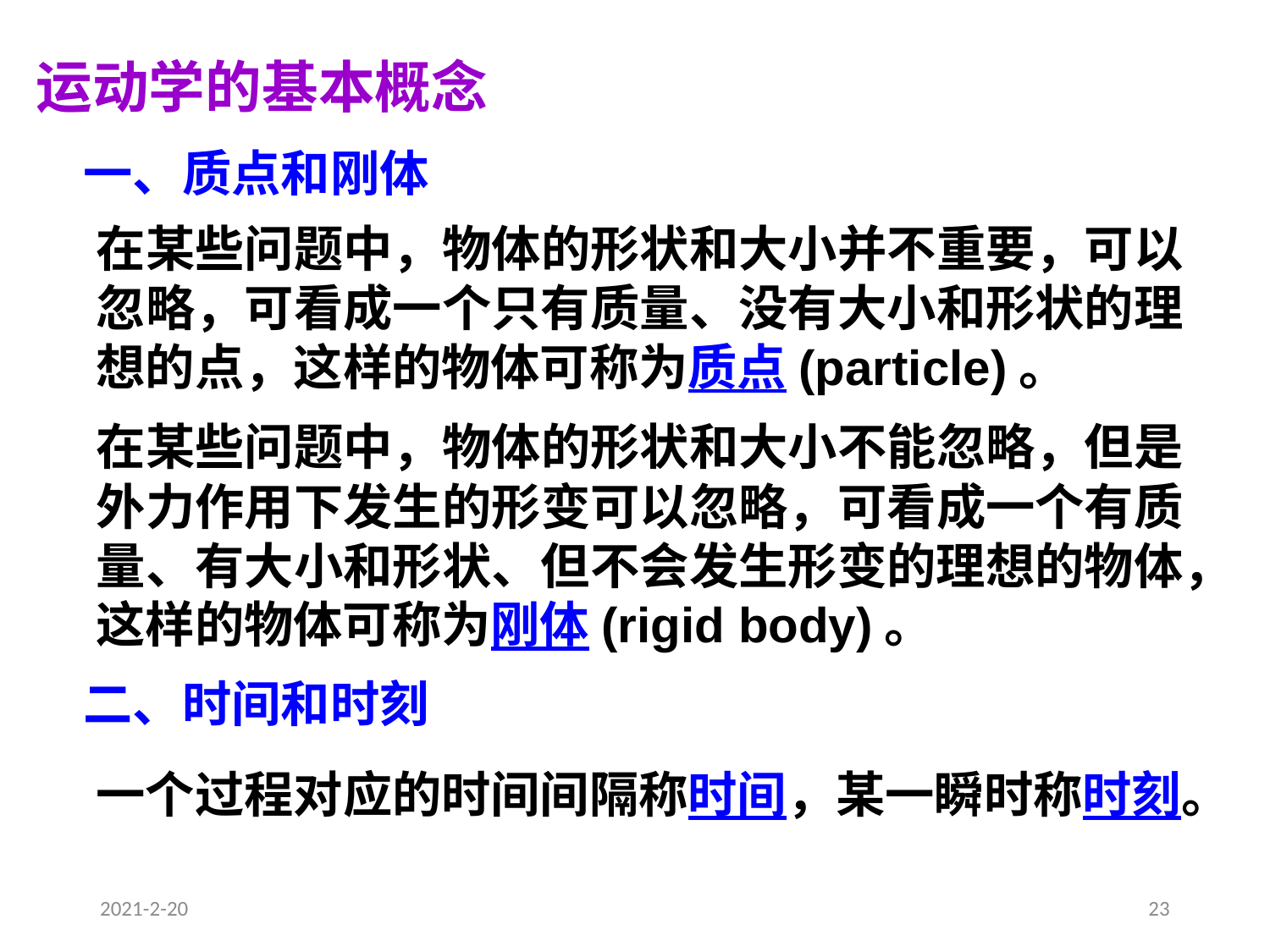

运动学的基本概念
一、质点和刚体
在某些问题中，物体的形状和大小并不重要，可以忽略，可看成一个只有质量、没有大小和形状的理想的点，这样的物体可称为质点(particle)。
在某些问题中，物体的形状和大小不能忽略，但是外力作用下发生的形变可以忽略，可看成一个有质量、有大小和形状、但不会发生形变的理想的物体，这样的物体可称为刚体(rigid body)。
二、时间和时刻
一个过程对应的时间间隔称时间，某一瞬时称时刻。
2021-2-20
23